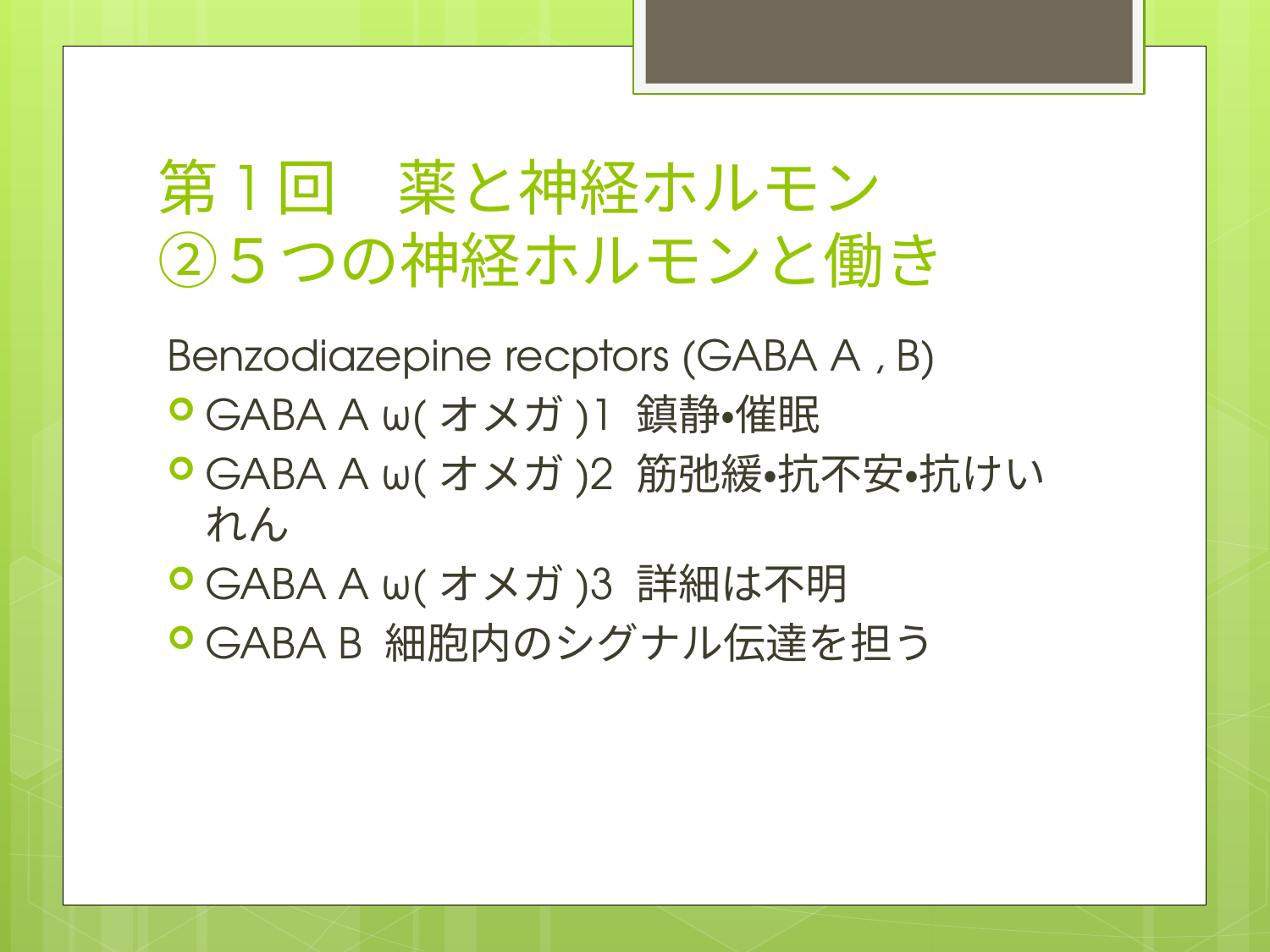

# 第1回　薬と神経ホルモン ②５つの神経ホルモンと働き
Benzodiazepine recptors (GABA A , B)
GABA A ω(オメガ)1 鎮静・催眠
GABA A ω(オメガ)2 筋弛緩・抗不安・抗けいれん
GABA A ω(オメガ)3 詳細は不明
GABA B 細胞内のシグナル伝達を担う